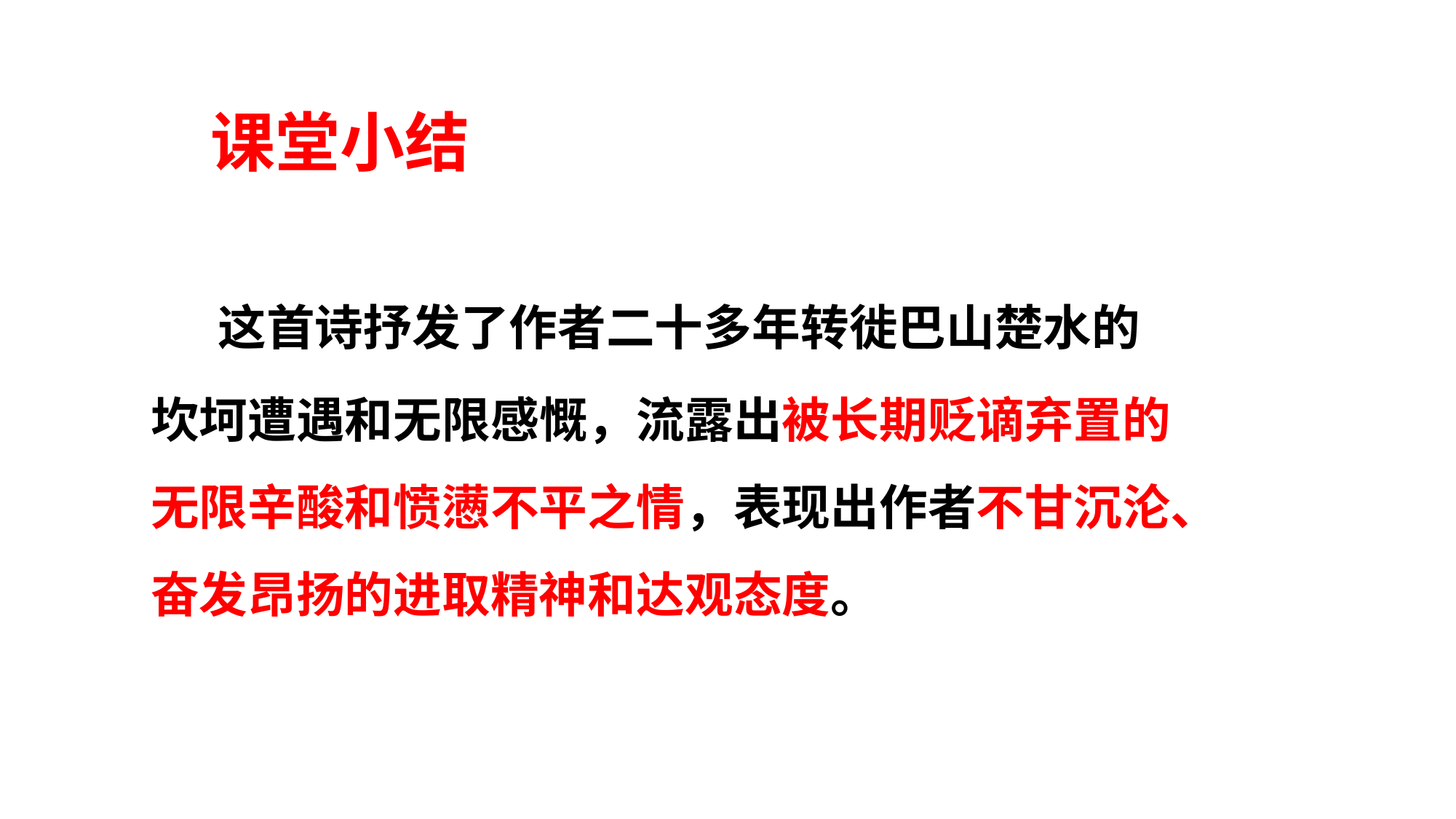

课堂小结
   这首诗抒发了作者二十多年转徙巴山楚水的
坎坷遭遇和无限感慨，流露出被长期贬谪弃置的
无限辛酸和愤懑不平之情，表现出作者不甘沉沦、
奋发昂扬的进取精神和达观态度。